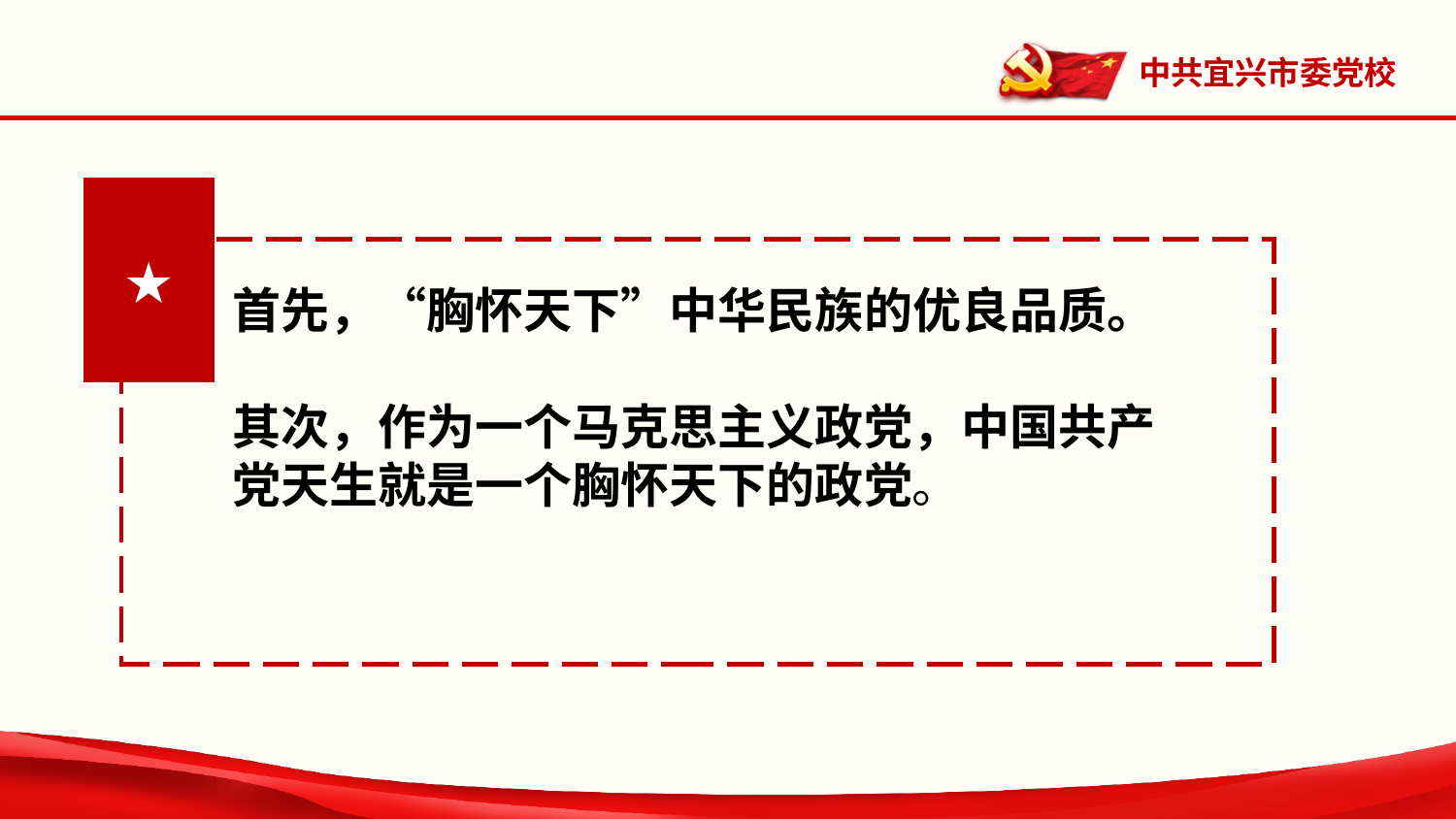

★
首先，“胸怀天下”中华民族的优良品质。

其次，作为一个马克思主义政党，中国共产党天生就是一个胸怀天下的政党。